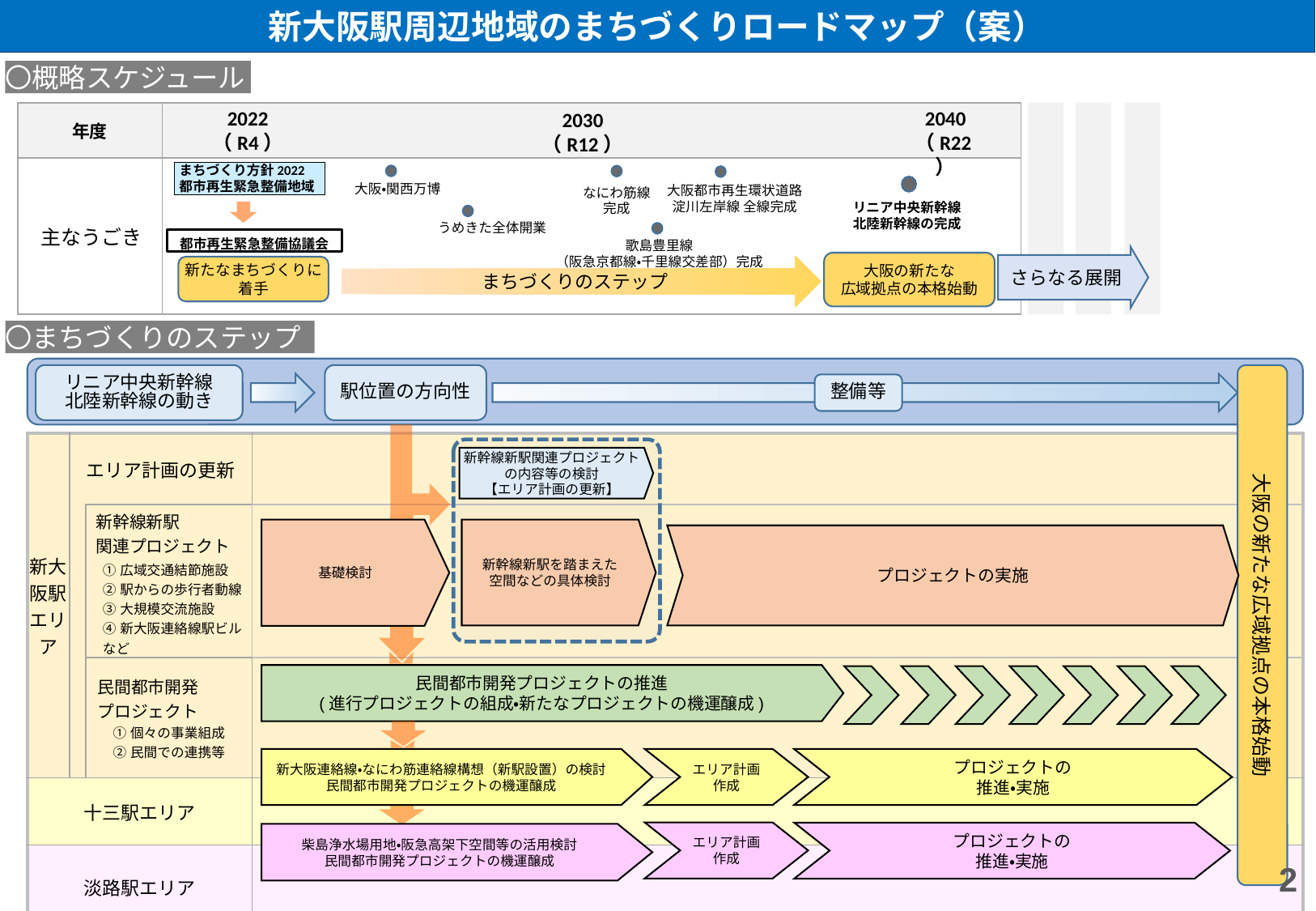

新大阪駅周辺地域のまちづくりロードマップ（案）
〇概略スケジュール
2040
（R22）
2022
（R4）
2030
（R12）
まちづくり方針2022
都市再生緊急整備地域

大阪・関西万博
大阪都市再生環状道路淀川左岸線 全線完成
なにわ筋線
完成

リニア中央新幹線
北陸新幹線の完成

うめきた全体開業

都市再生緊急整備協議会
歌島豊里線
（阪急京都線・千里線交差部）完成
大阪の新たな
広域拠点の本格始動
まちづくりのステップ
新たなまちづくりに着手
さらなる展開
| 年度 |  |
| --- | --- |
| 主なうごき |  |

〇まちづくりのステップ

リニア中央新幹線
北陸新幹線の動き
駅位置の方向性

整備等
大阪の新たな広域拠点の本格始動
| 新大阪駅エリア | エリア計画の更新 |  |  |
| --- | --- | --- | --- |
|  |  | 新幹線新駅 関連プロジェクト ①広域交通結節施設 ②駅からの歩行者動線 ③大規模交流施設 ④新大阪連絡線駅ビル など |  |
|  |  | 民間都市開発 プロジェクト ①個々の事業組成 ②民間での連携等 |  |
| 十三駅エリア |  |  |  |
| 淡路駅エリア |  |  |  |

新幹線新駅関連プロジェクトの内容等の検討
【エリア計画の更新】

基礎検討
新幹線新駅を踏まえた
空間などの具体検討
プロジェクトの実施
民間都市開発プロジェクトの推進
(進行プロジェクトの組成・新たなプロジェクトの機運醸成)

エリア計画
作成
プロジェクトの
推進・実施
新大阪連絡線・なにわ筋連絡線構想（新駅設置）の検討
民間都市開発プロジェクトの機運醸成

エリア計画
作成
プロジェクトの
推進・実施
柴島浄水場用地・阪急高架下空間等の活用検討
民間都市開発プロジェクトの機運醸成
2